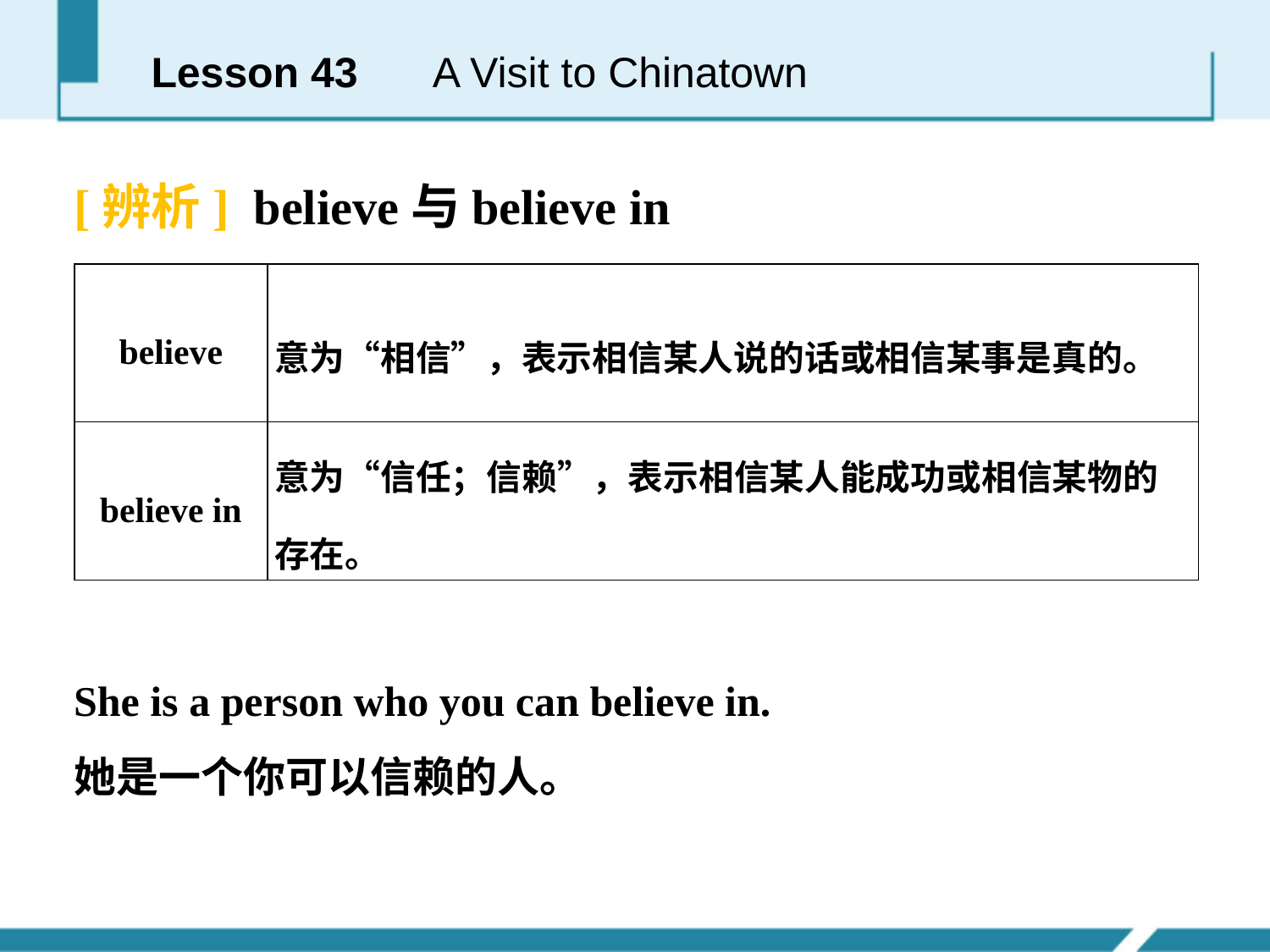

Lesson 43 　A Visit to Chinatown
[辨析]  believe与believe in
| believe | 意为“相信”，表示相信某人说的话或相信某事是真的。 |
| --- | --- |
| believe in | 意为“信任；信赖”，表示相信某人能成功或相信某物的存在。 |
She is a person who you can believe in.
她是一个你可以信赖的人。